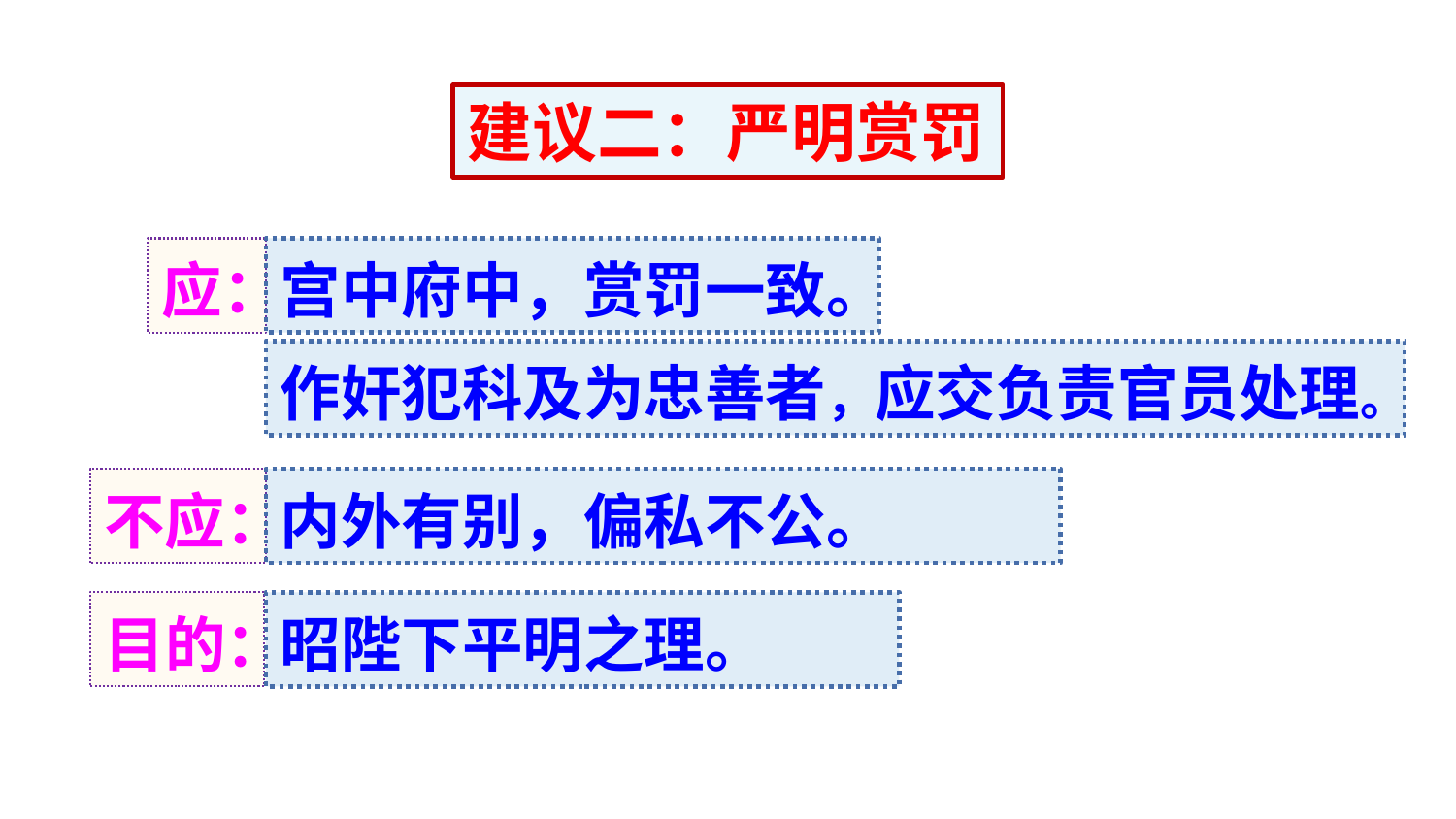

建议二：严明赏罚
应：
宫中府中，赏罚一致。
作奸犯科及为忠善者，应交负责官员处理。
内外有别，偏私不公。
不应：
目的：
昭陛下平明之理。